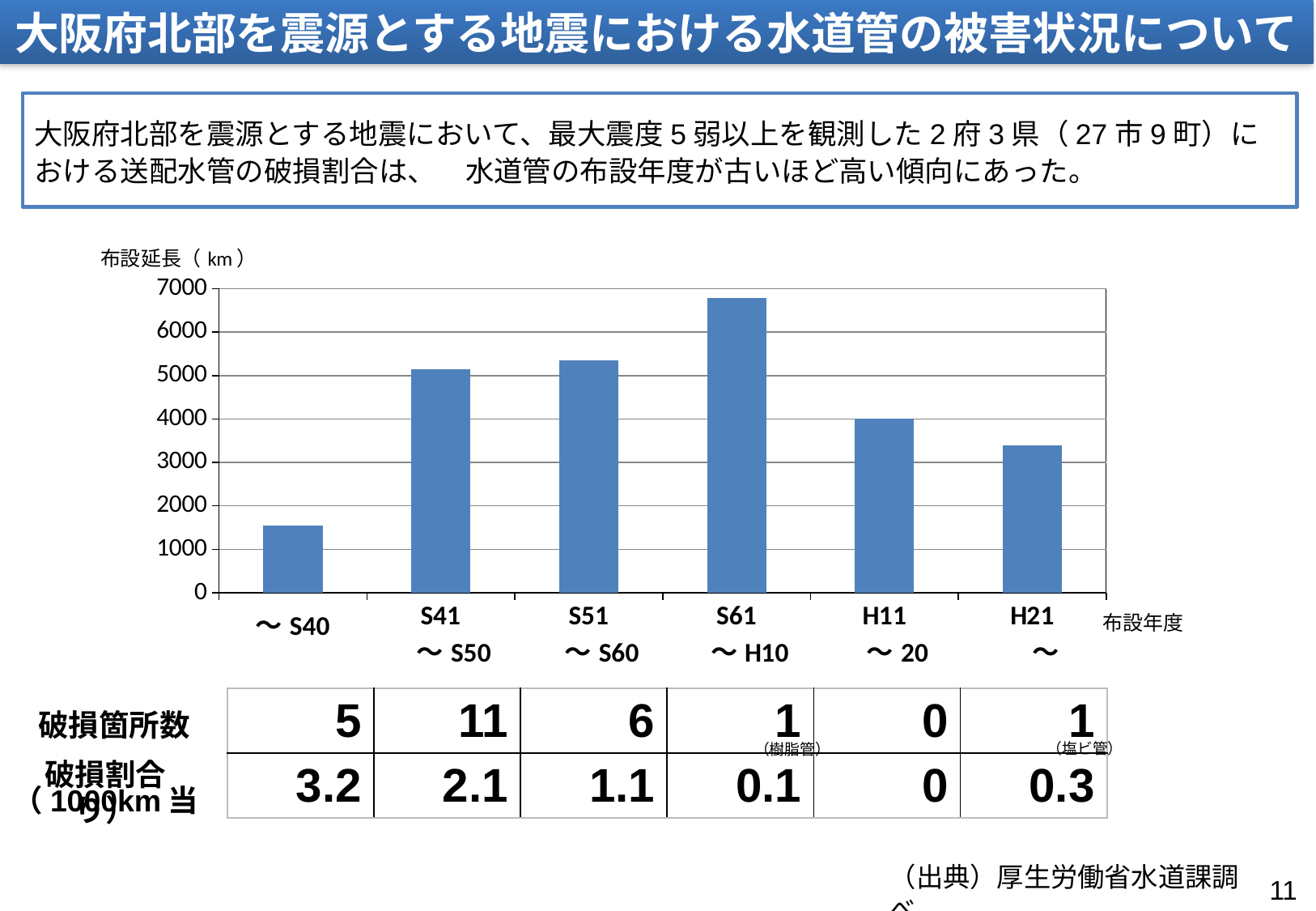

大阪府北部を震源とする地震における水道管の被害状況について
大阪府北部を震源とする地震において、最大震度5弱以上を観測した2府3県（27市9町）における送配水管の破損割合は、　水道管の布設年度が古いほど高い傾向にあった。

### Chart

| Category | 系列 1 |
|---|---|
| ～S40 | 1541.0 |
| S41
　～S50 | 5144.0 |
| S51
　～S60 | 5342.0 |
| S61
　～H10 | 6786.0 |
| H11
　～20 | 4005.0 |
| H21
　～ | 3385.0 |
| 5 | 11 | 6 | 1 | 0 | 1 |
| --- | --- | --- | --- | --- | --- |
| 3.2 | 2.1 | 1.1 | 0.1 | 0 | 0.3 |
破損箇所数
（塩ビ管）
（樹脂管）
破損割合
（1000km当り）
（出典）厚生労働省水道課調べ
11